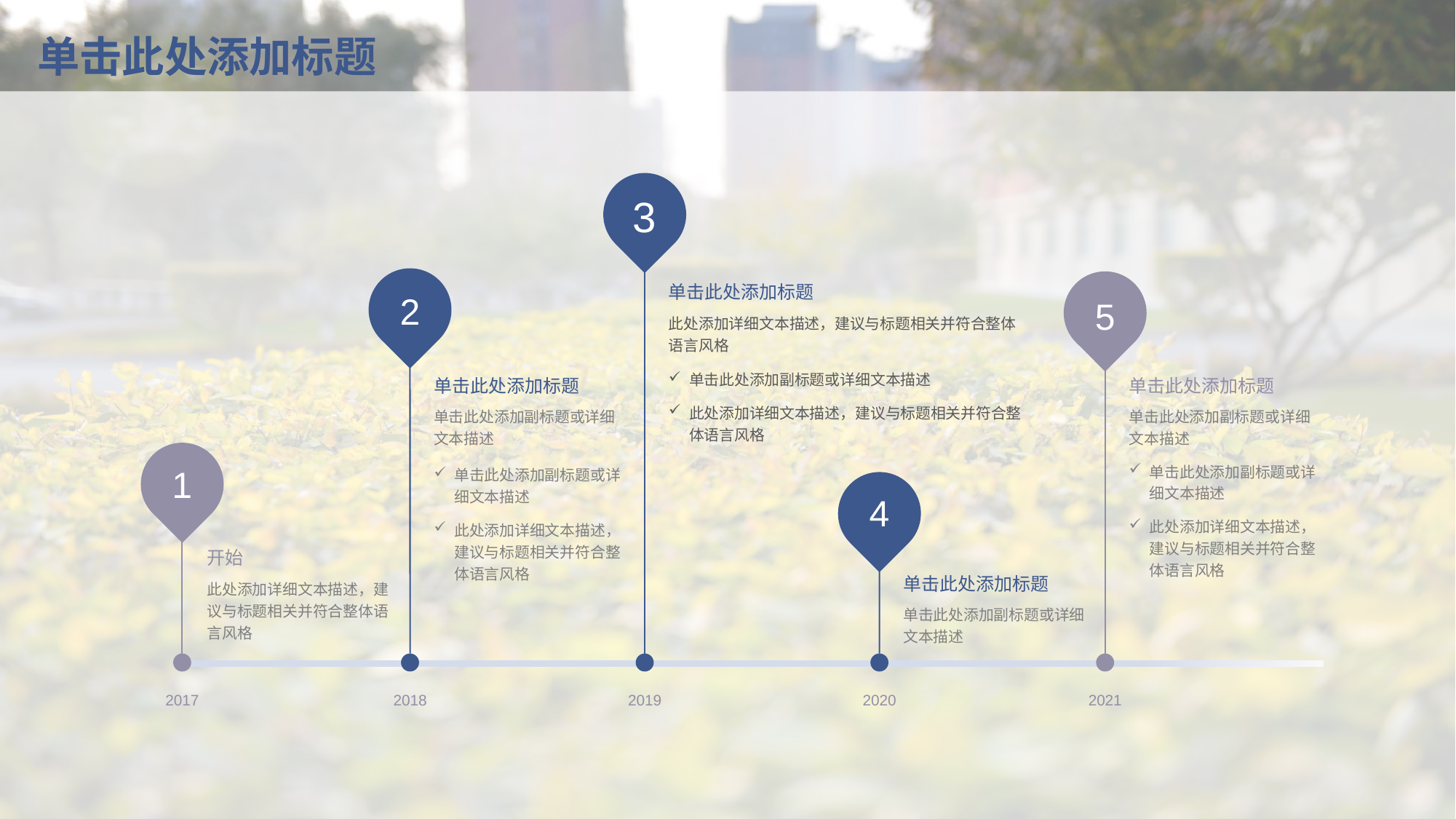

# 单击此处添加标题

3

2

5

单击此处添加标题
此处添加详细文本描述，建议与标题相关并符合整体语言风格
单击此处添加副标题或详细文本描述
此处添加详细文本描述，建议与标题相关并符合整体语言风格
单击此处添加标题
单击此处添加标题
单击此处添加副标题或详细文本描述
单击此处添加副标题或详细文本描述

1

单击此处添加副标题或详细文本描述
此处添加详细文本描述，建议与标题相关并符合整体语言风格
单击此处添加副标题或详细文本描述
此处添加详细文本描述，建议与标题相关并符合整体语言风格

4

开始
单击此处添加标题
此处添加详细文本描述，建议与标题相关并符合整体语言风格
单击此处添加副标题或详细文本描述

2017
2018
2019
2020
2021